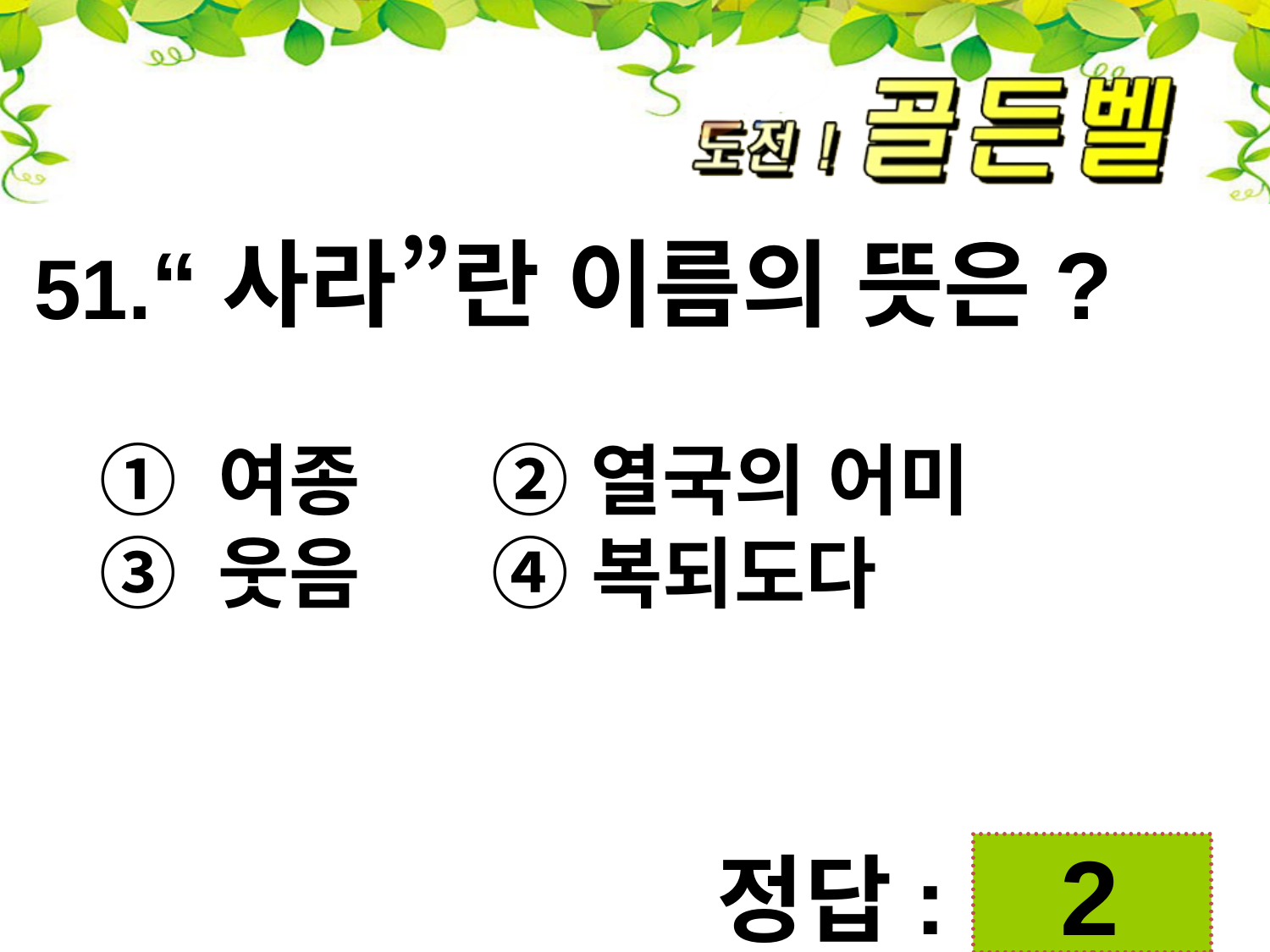

51.“사라”란 이름의 뜻은?

    ① 여종      ② 열국의 어미
    ③ 웃음      ④ 복되도다
첨성대
정답:
 2